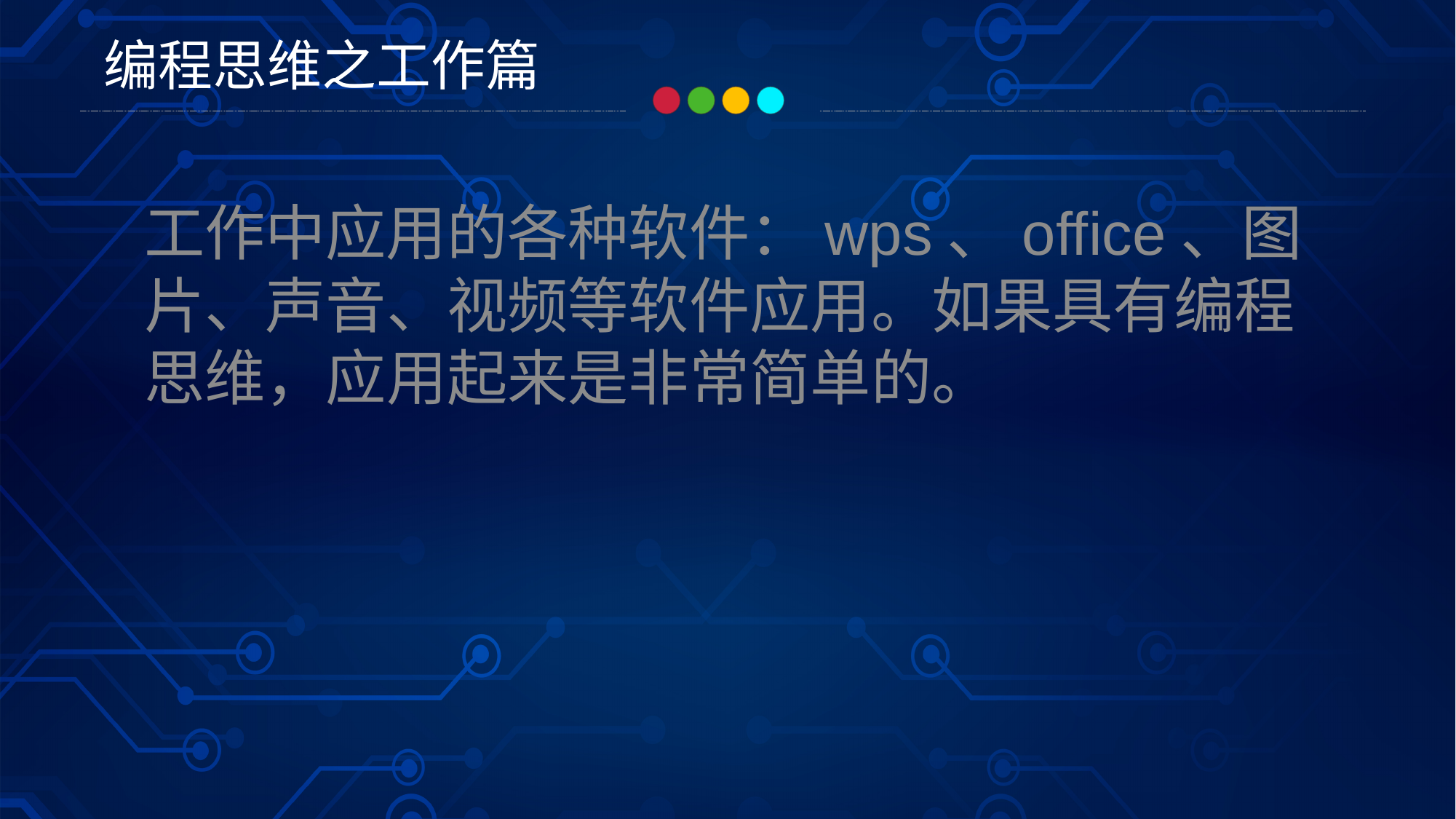

编程思维之工作篇
工作中应用的各种软件：wps、office、图片、声音、视频等软件应用。如果具有编程思维，应用起来是非常简单的。